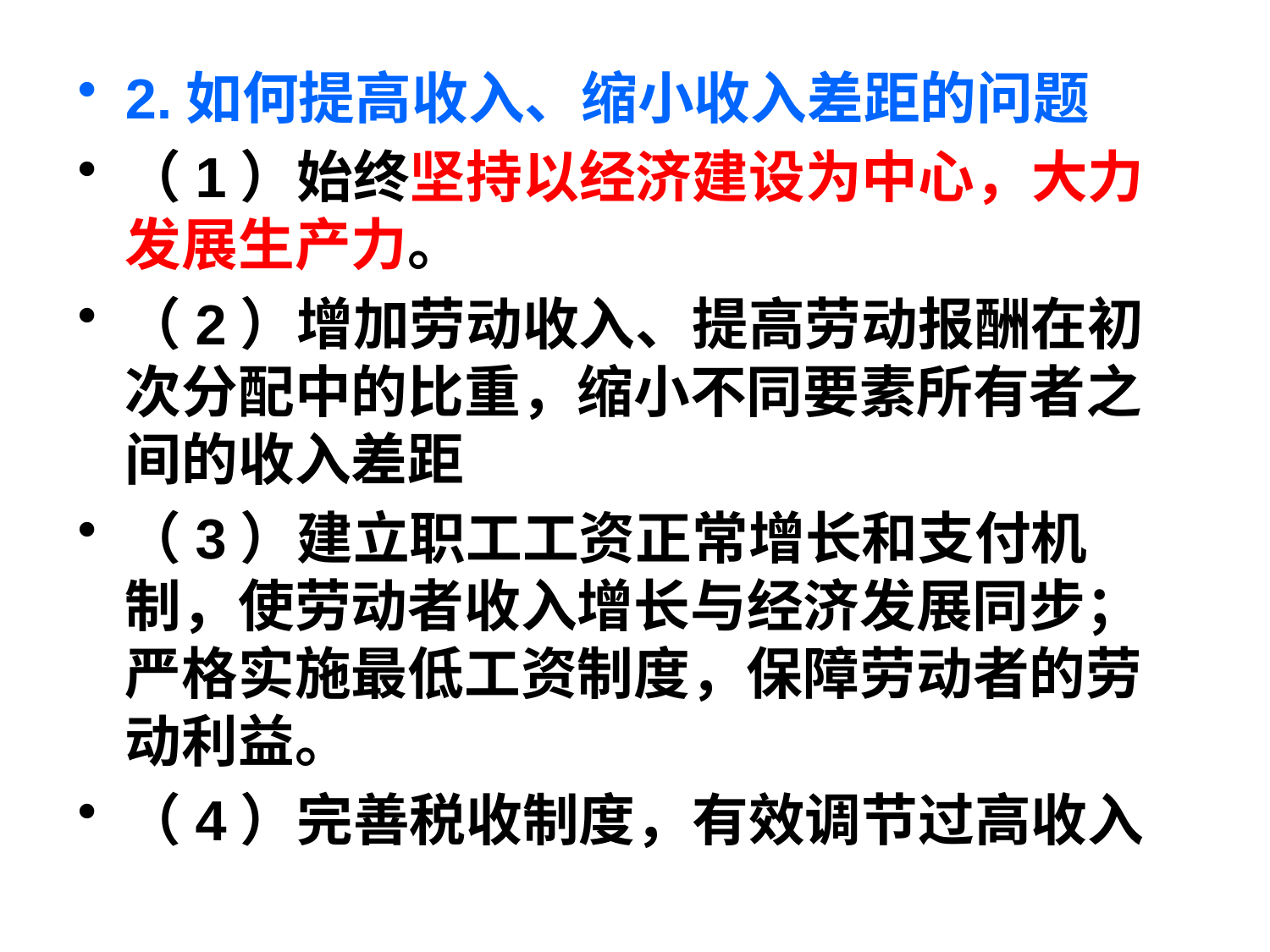

2.如何提高收入、缩小收入差距的问题
（1）始终坚持以经济建设为中心，大力发展生产力。
（2）增加劳动收入、提高劳动报酬在初次分配中的比重，缩小不同要素所有者之间的收入差距
（3）建立职工工资正常增长和支付机制，使劳动者收入增长与经济发展同步；严格实施最低工资制度，保障劳动者的劳动利益。
（4）完善税收制度，有效调节过高收入